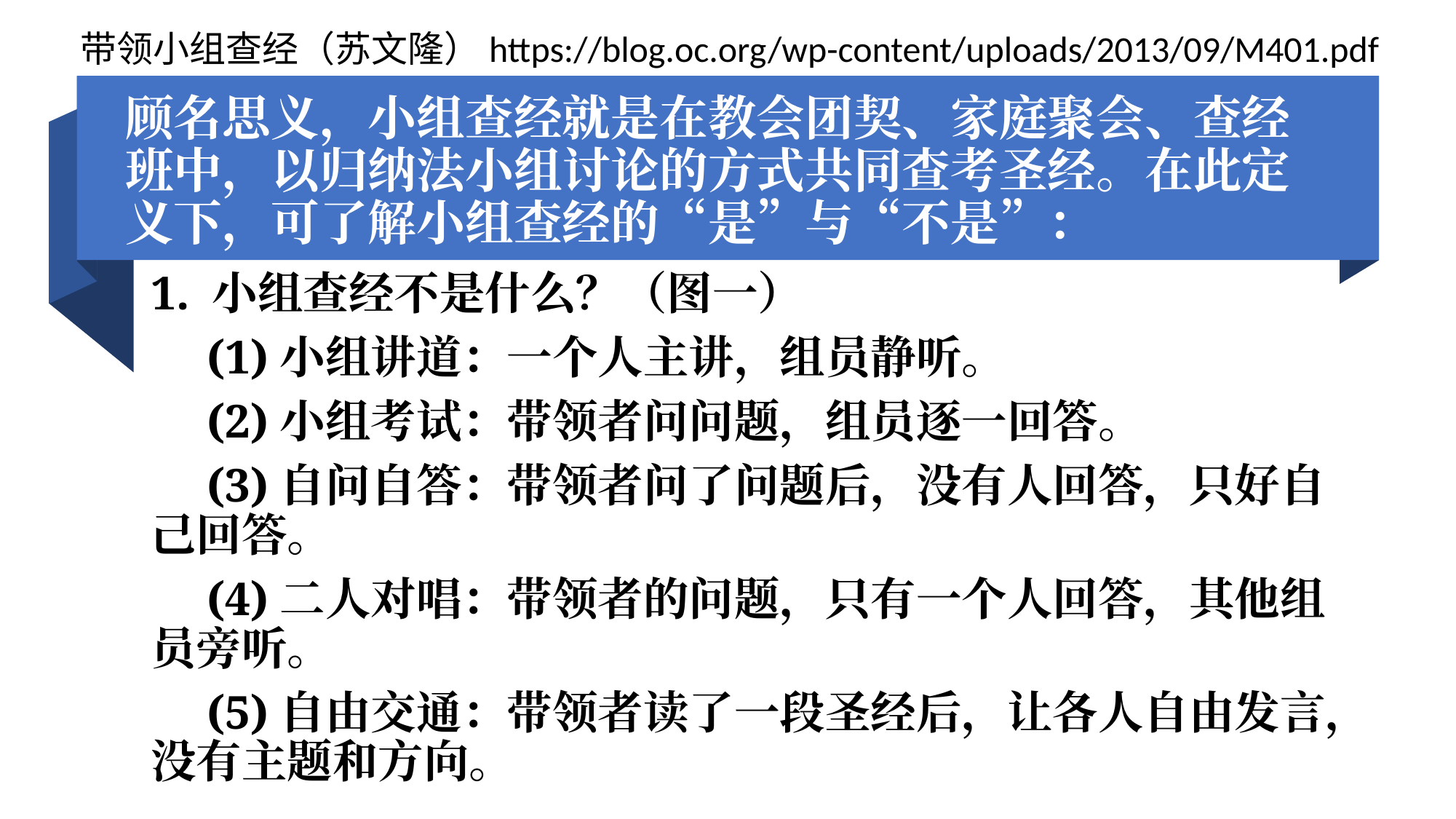

带领小组查经（苏文隆）https://blog.oc.org/wp-content/uploads/2013/09/M401.pdf

# 顾名思义，小组查经就是在教会团契、家庭聚会、查经班中，以归纳法小组讨论的方式共同查考圣经。在此定义下，可了解小组查经的“是”与“不是”：

1. 小组查经不是什么？（图一）
　(1)小组讲道：一个人主讲，组员静听。
　(2)小组考试：带领者问问题，组员逐一回答。
　(3)自问自答：带领者问了问题后，没有人回答，只好自己回答。
　(4)二人对唱：带领者的问题，只有一个人回答，其他组员旁听。
　(5)自由交通：带领者读了一段圣经后，让各人自由发言，没有主题和方向。